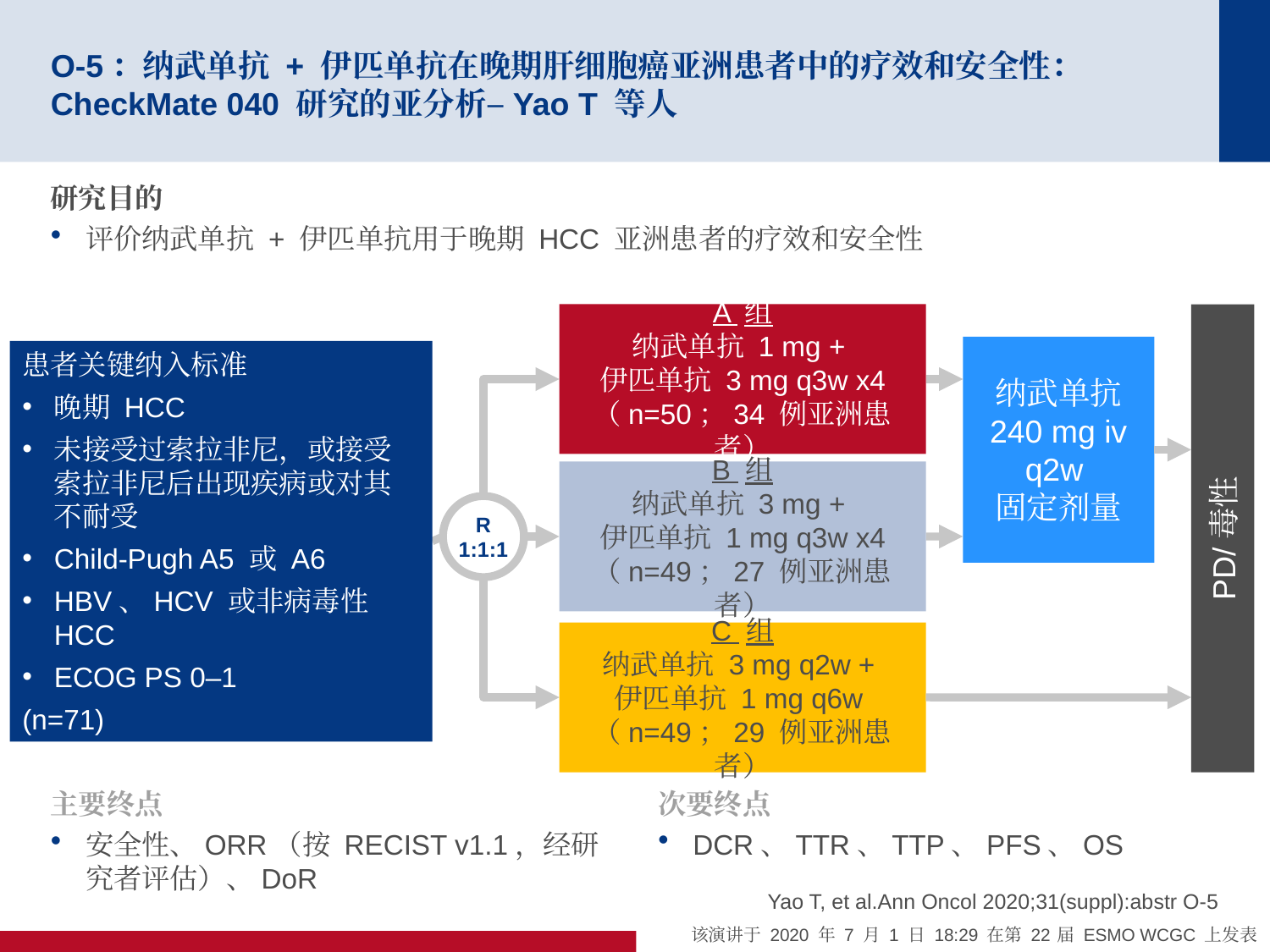

# O-5：纳武单抗 + 伊匹单抗在晚期肝细胞癌亚洲患者中的疗效和安全性：CheckMate 040 研究的亚分析–Yao T 等人
研究目的
评价纳武单抗 + 伊匹单抗用于晚期 HCC 亚洲患者的疗效和安全性
A 组
纳武单抗 1 mg +
伊匹单抗 3 mg q3w x4
（n=50；34 例亚洲患者）
PD/毒性
纳武单抗 240 mg iv q2w
固定剂量
患者关键纳入标准
晚期 HCC
未接受过索拉非尼，或接受索拉非尼后出现疾病或对其不耐受
Child-Pugh A5 或 A6
HBV、HCV 或非病毒性 HCC
ECOG PS 0–1
(n=71)
B 组
纳武单抗 3 mg +
伊匹单抗 1 mg q3w x4
（n=49；27 例亚洲患者）
R
1:1:1
C 组
纳武单抗 3 mg q2w +
伊匹单抗 1 mg q6w
（n=49；29 例亚洲患者）
主要终点
安全性、ORR（按 RECIST v1.1，经研究者评估）、DoR
次要终点
DCR、TTR、TTP、PFS、OS
Yao T, et al.Ann Oncol 2020;31(suppl):abstr O-5
该演讲于 2020 年 7 月 1 日 18:29 在第 22 届 ESMO WCGC 上发表